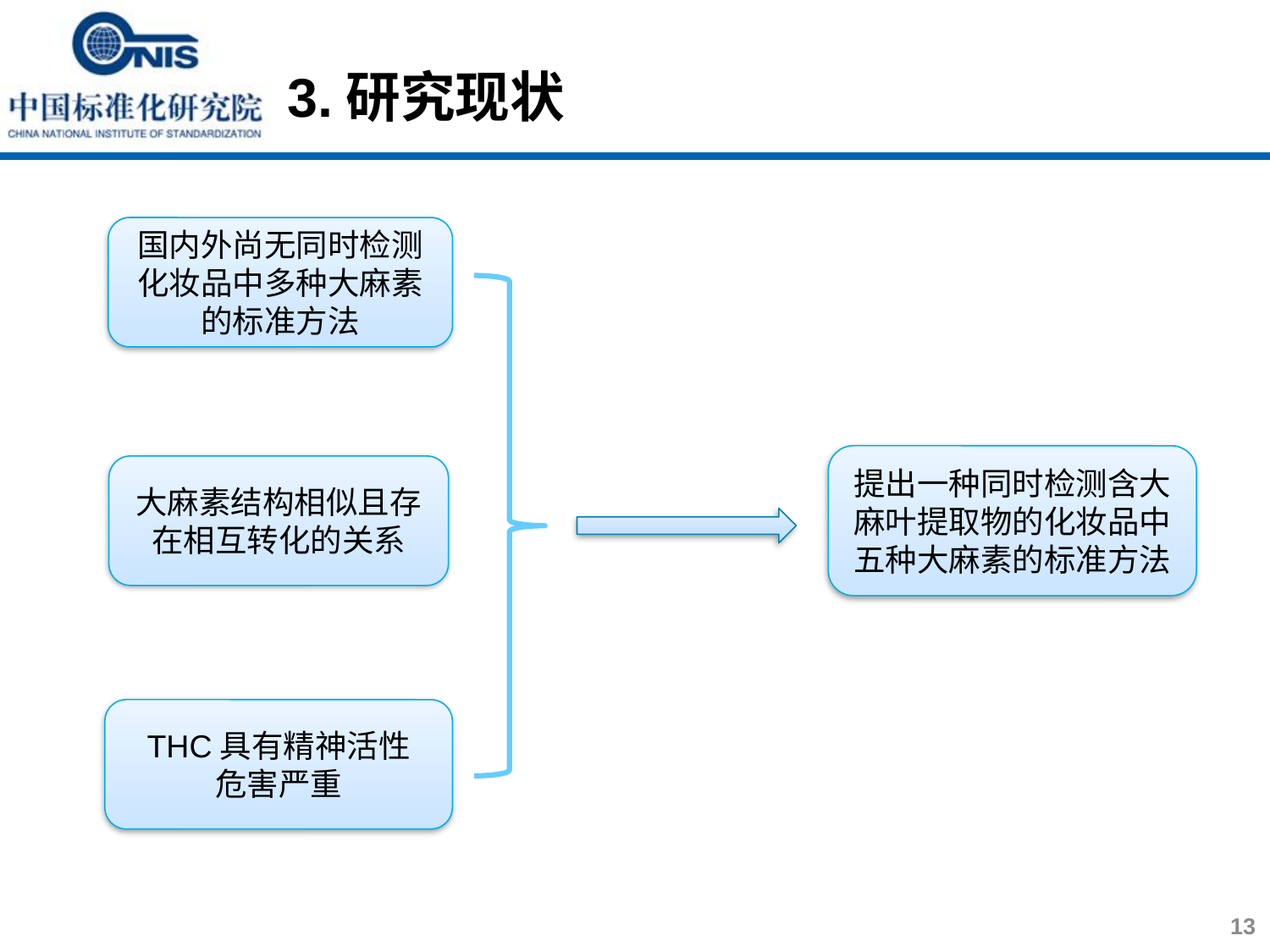

3.研究现状
国内外尚无同时检测化妆品中多种大麻素的标准方法

提出一种同时检测含大麻叶提取物的化妆品中五种大麻素的标准方法
大麻素结构相似且存在相互转化的关系

THC具有精神活性
危害严重
13